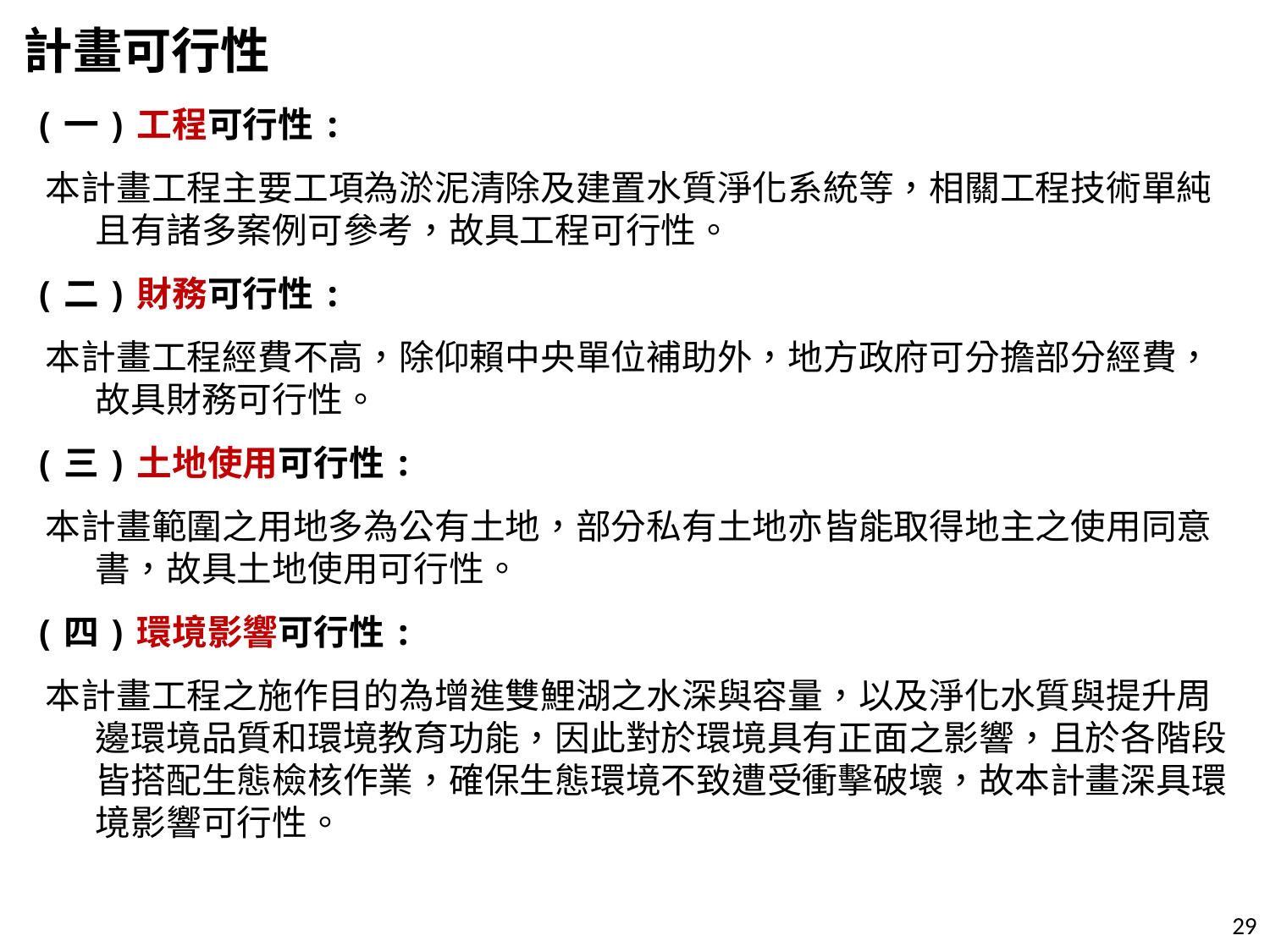

# 計畫可行性
(一)工程可行性:
本計畫工程主要工項為淤泥清除及建置水質淨化系統等，相關工程技術單純且有諸多案例可參考，故具工程可行性。
(二)財務可行性:
本計畫工程經費不高，除仰賴中央單位補助外，地方政府可分擔部分經費，故具財務可行性。
(三)土地使用可行性:
本計畫範圍之用地多為公有土地，部分私有土地亦皆能取得地主之使用同意書，故具土地使用可行性。
(四)環境影響可行性:
本計畫工程之施作目的為增進雙鯉湖之水深與容量，以及淨化水質與提升周邊環境品質和環境教育功能，因此對於環境具有正面之影響，且於各階段皆搭配生態檢核作業，確保生態環境不致遭受衝擊破壞，故本計畫深具環境影響可行性。
29